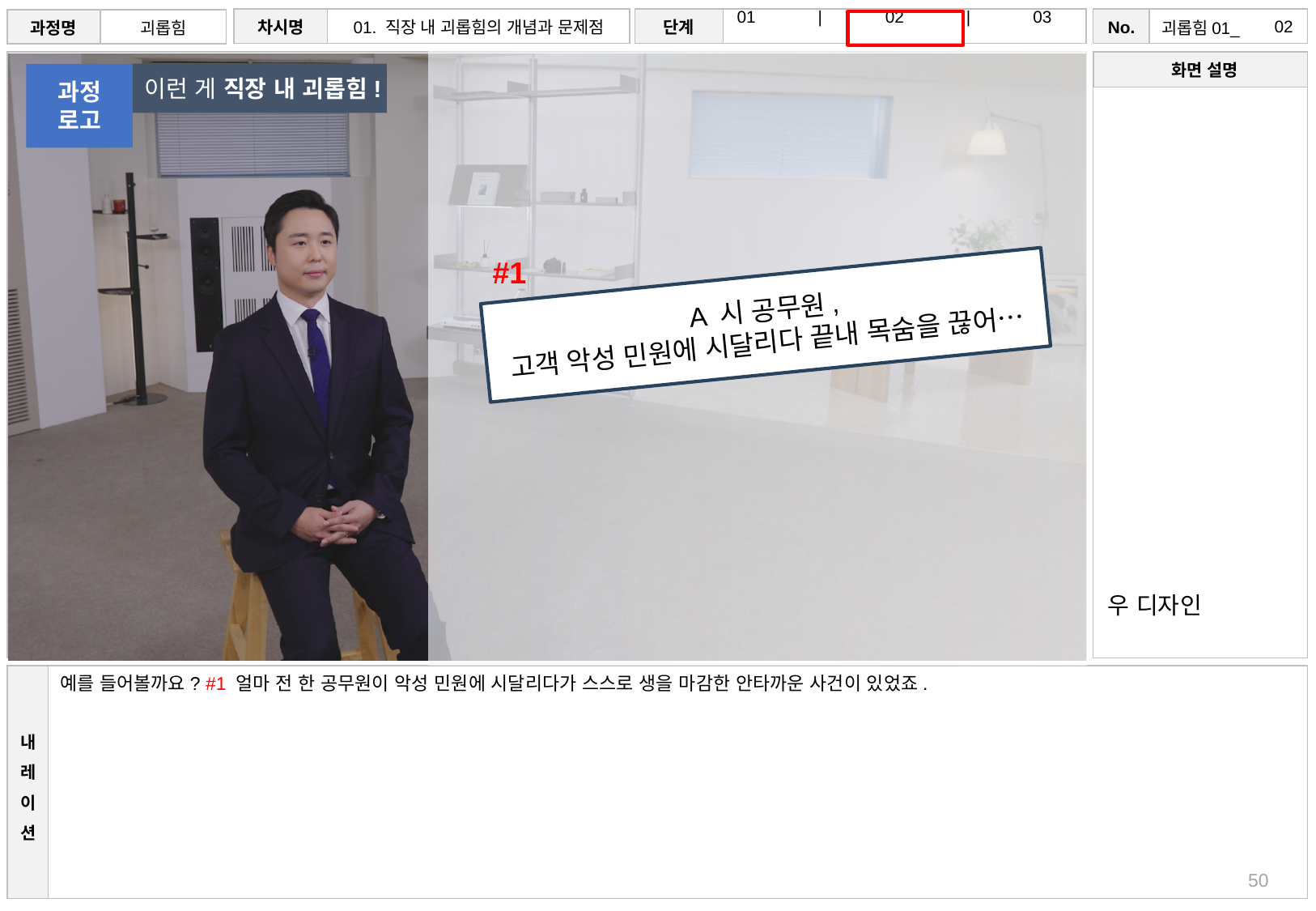

# 02
이런 게 직장 내 괴롭힘!
과정
로고

#1

A 시 공무원,
고객 악성 민원에 시달리다 끝내 목숨을 끊어…
우 디자인
예를 들어볼까요? #1 얼마 전 한 공무원이 악성 민원에 시달리다가 스스로 생을 마감한 안타까운 사건이 있었죠.
50